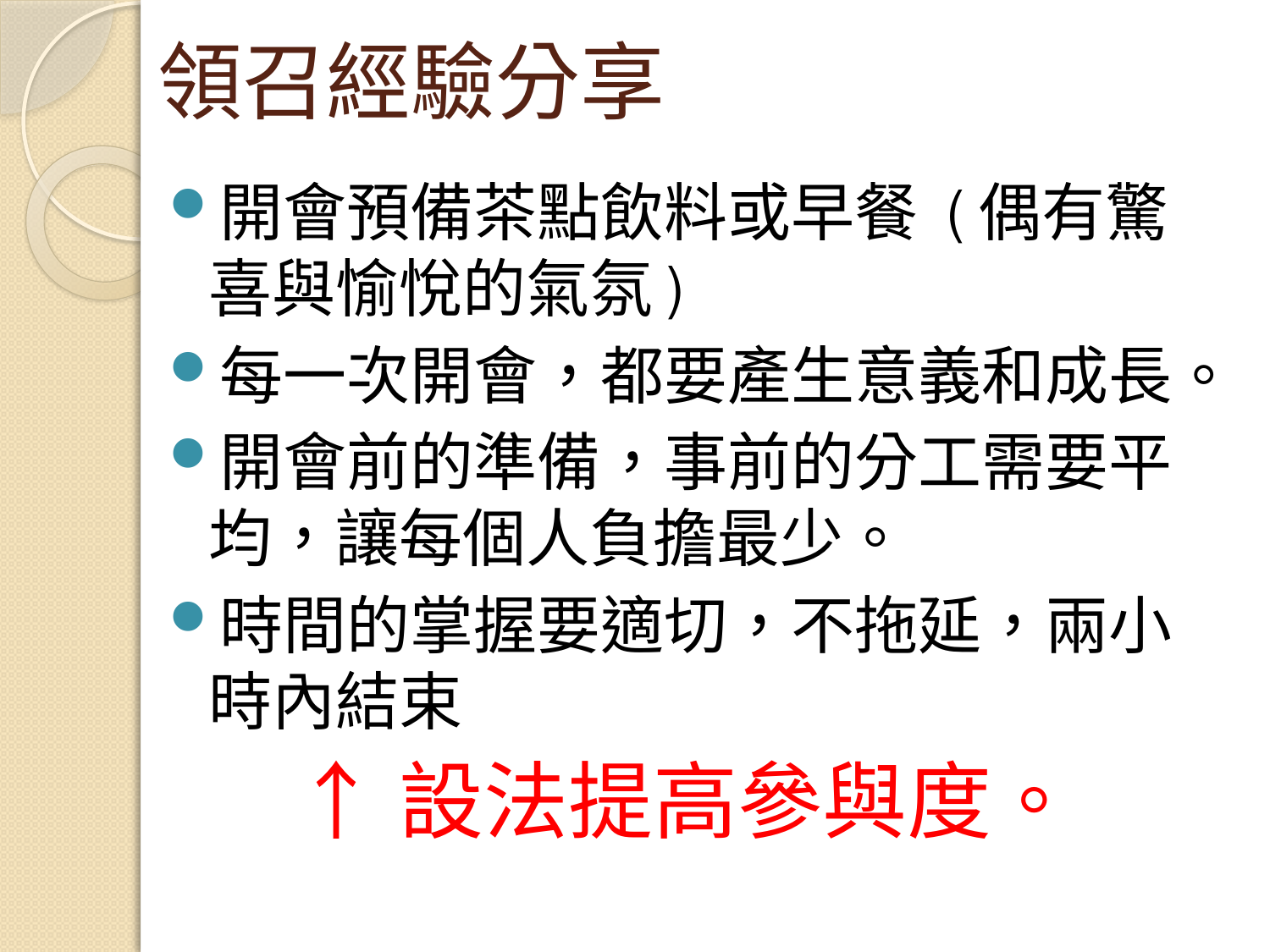

# 領召經驗分享
開會預備茶點飲料或早餐 (偶有驚喜與愉悅的氣氛)
每一次開會，都要產生意義和成長。
開會前的準備，事前的分工需要平均，讓每個人負擔最少。
時間的掌握要適切，不拖延，兩小時內結束
↑設法提高參與度。